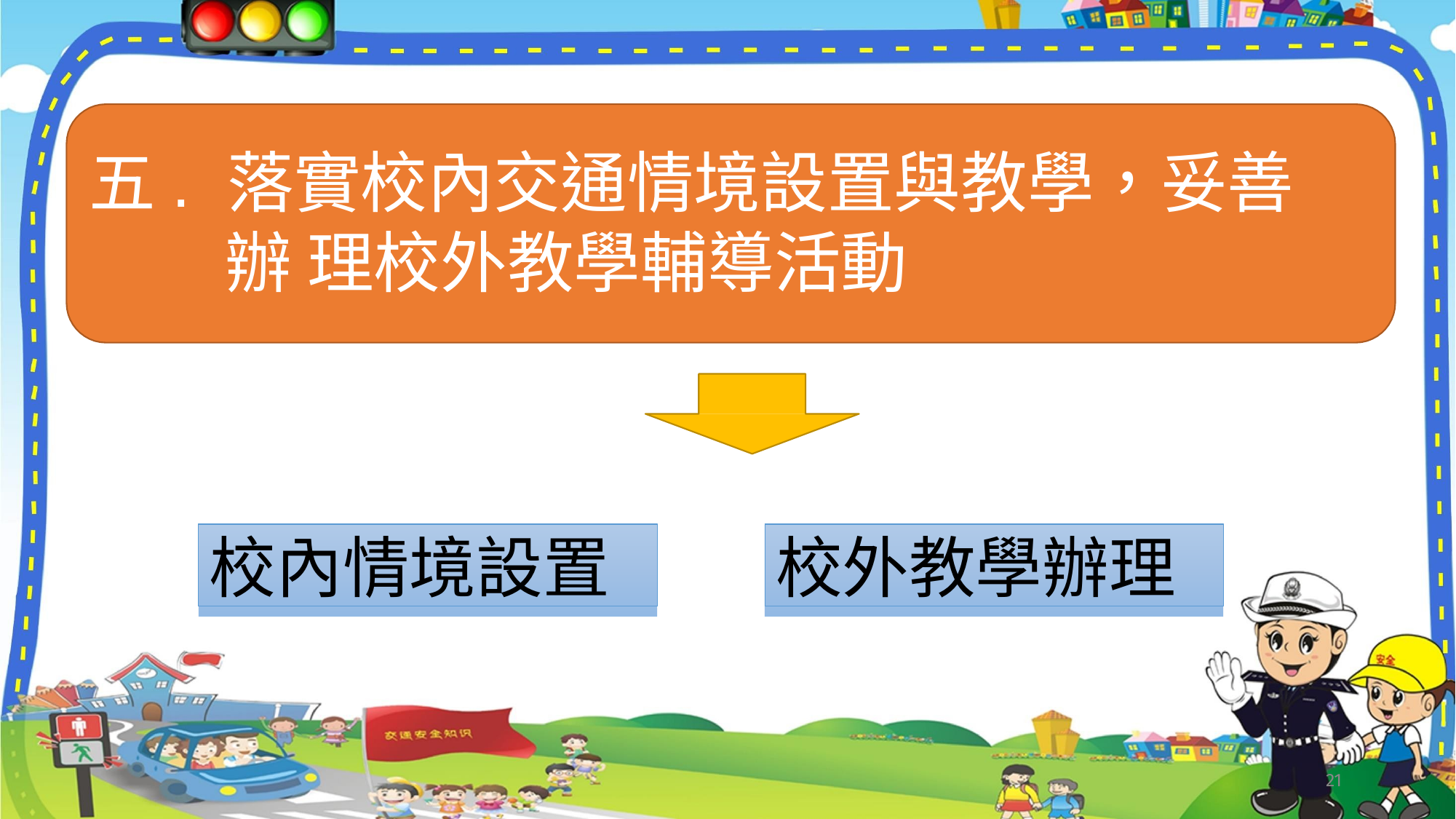

# 五. 落實校內交通情境設置與教學，妥善辦 理校外教學輔導活動

校內情境設置

校外教學辦理
21